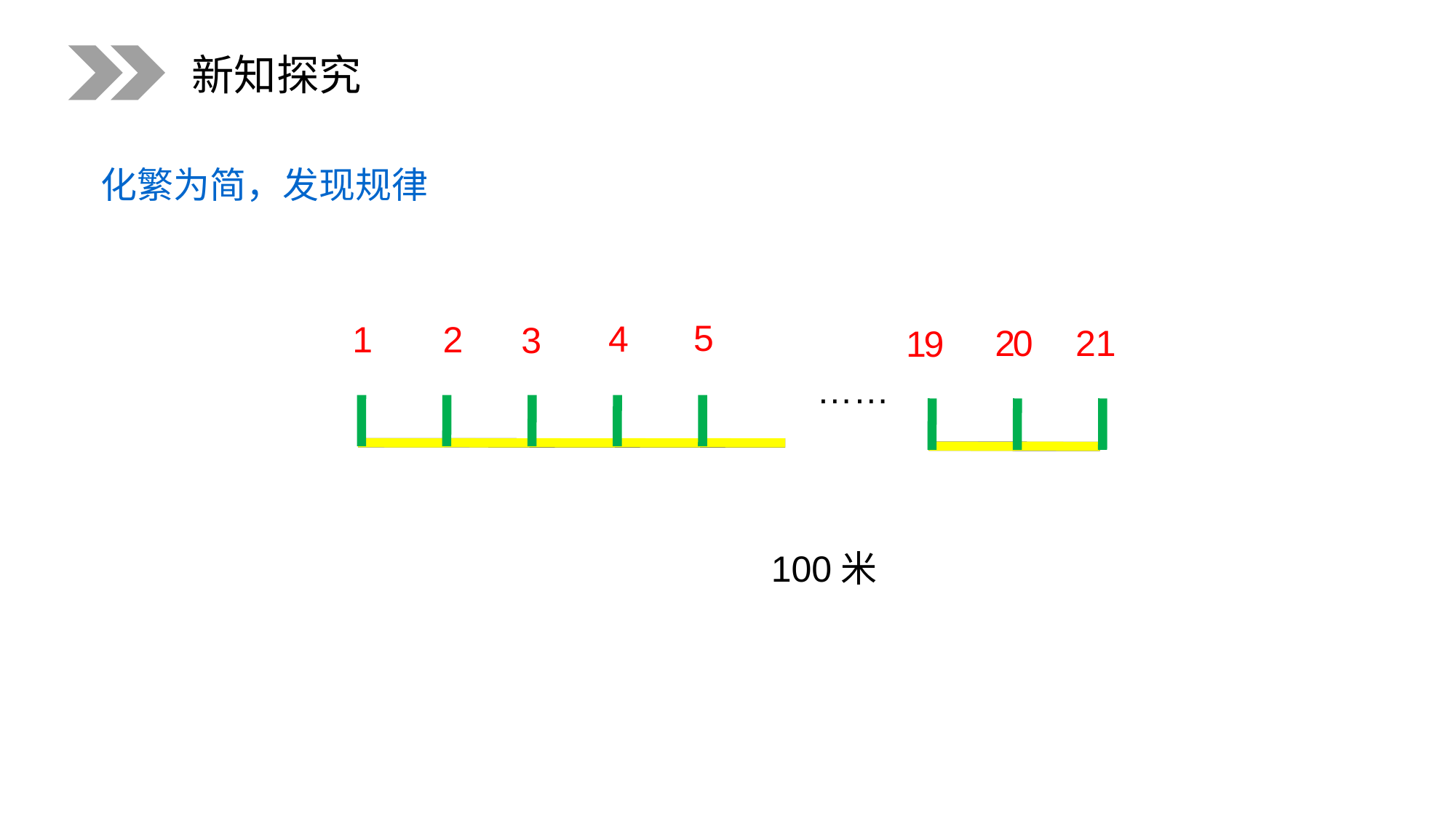

新知探究
化繁为简，发现规律

5
4
1
2
3
20
21
19
……

100米